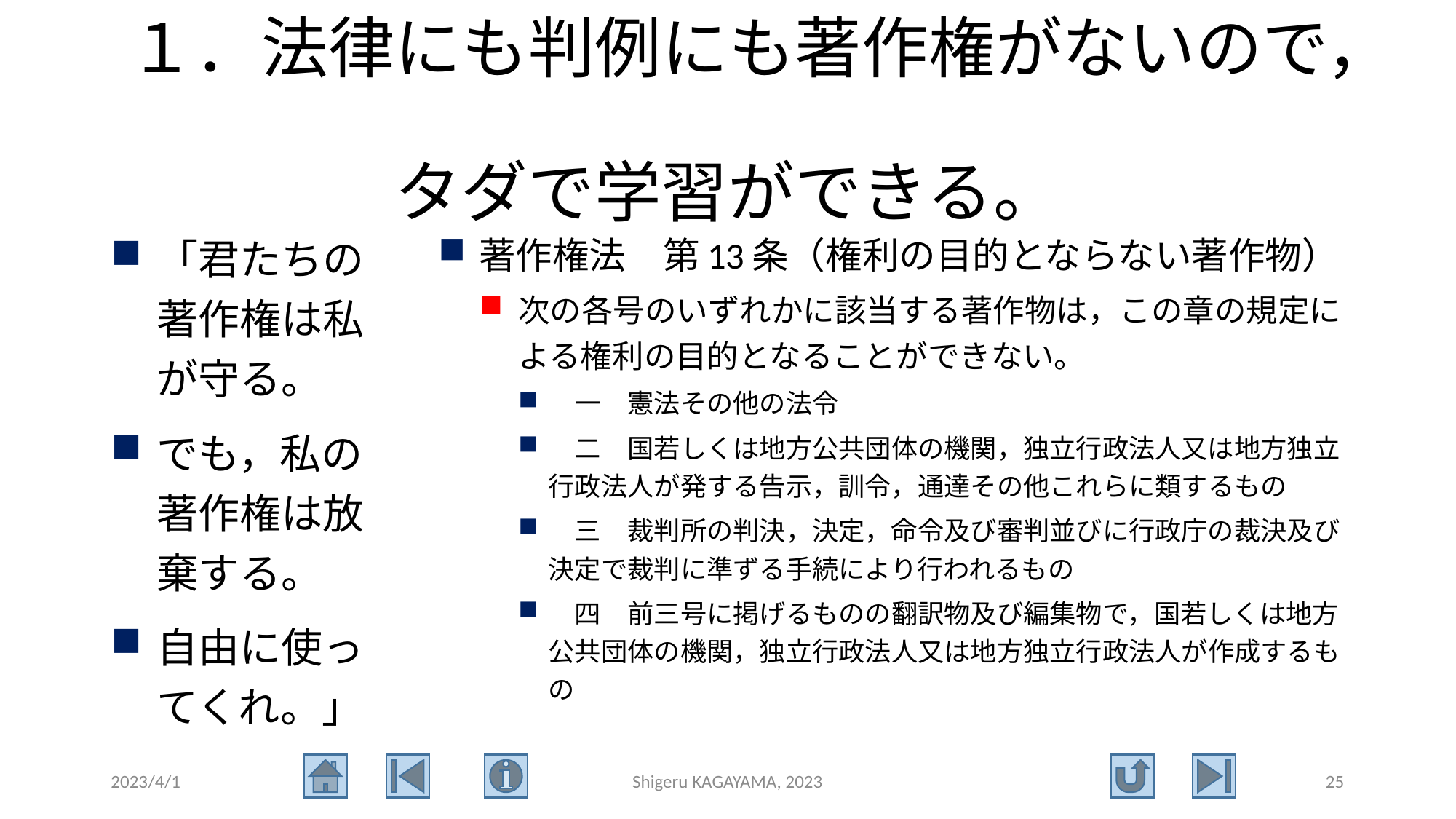

# １．法律にも判例にも著作権がないので， タダで学習ができる。
「君たちの著作権は私が守る。
でも，私の著作権は放棄する。
自由に使ってくれ。」
著作権法　第13条（権利の目的とならない著作物）
次の各号のいずれかに該当する著作物は，この章の規定による権利の目的となることができない。
　一　憲法その他の法令
　二　国若しくは地方公共団体の機関，独立行政法人又は地方独立行政法人が発する告示，訓令，通達その他これらに類するもの
　三　裁判所の判決，決定，命令及び審判並びに行政庁の裁決及び決定で裁判に準ずる手続により行われるもの
　四　前三号に掲げるものの翻訳物及び編集物で，国若しくは地方公共団体の機関，独立行政法人又は地方独立行政法人が作成するもの

2023/4/1
Shigeru KAGAYAMA, 2023
25